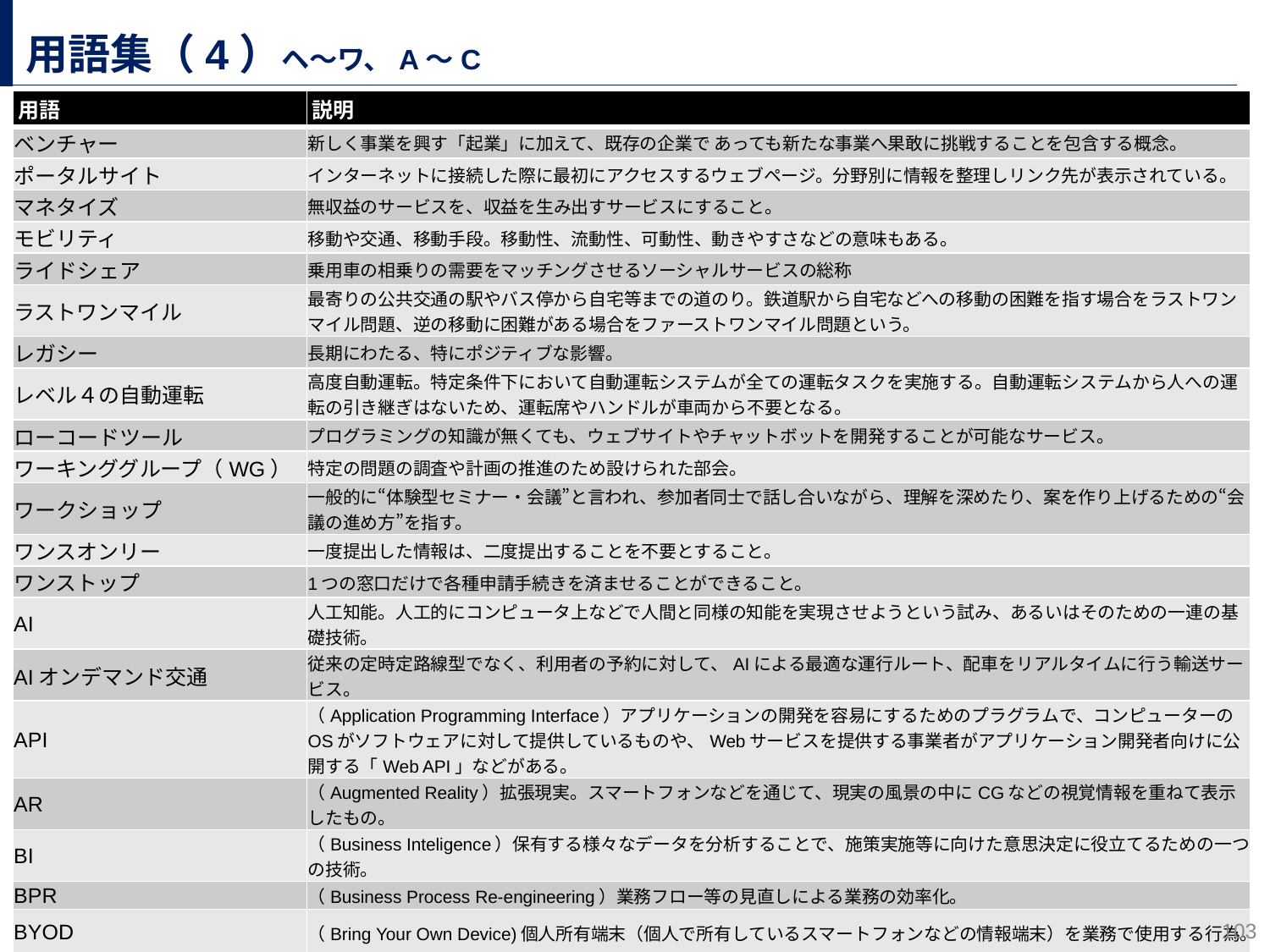

# 用語集（4）ヘ～ワ、A～C
| 用語 | 説明 |
| --- | --- |
| ベンチャー | 新しく事業を興す「起業」に加えて、既存の企業で あっても新たな事業へ果敢に挑戦することを包含する概念。 |
| ポータルサイト | インターネットに接続した際に最初にアクセスするウェブページ。分野別に情報を整理しリンク先が表示されている。 |
| マネタイズ | 無収益のサービスを、収益を生み出すサービスにすること。 |
| モビリティ | 移動や交通、移動手段。移動性、流動性、可動性、動きやすさなどの意味もある。 |
| ライドシェア | 乗用車の相乗りの需要をマッチングさせるソーシャルサービスの総称 |
| ラストワンマイル | 最寄りの公共交通の駅やバス停から自宅等までの道のり。鉄道駅から自宅などへの移動の困難を指す場合をラストワンマイル問題、逆の移動に困難がある場合をファーストワンマイル問題という。 |
| レガシー | 長期にわたる、特にポジティブな影響。 |
| レベル４の自動運転 | 高度自動運転。特定条件下において自動運転システムが全ての運転タスクを実施する。自動運転システムから人への運転の引き継ぎはないため、運転席やハンドルが車両から不要となる。 |
| ローコードツール | プログラミングの知識が無くても、ウェブサイトやチャットボットを開発することが可能なサービス。 |
| ワーキンググループ（WG） | 特定の問題の調査や計画の推進のため設けられた部会。 |
| ワークショップ | ⼀般的に“体験型セミナー・会議”と言われ、参加者同士で話し合いながら、理解を深めたり、案を作り上げるための“会議の進め⽅”を指す。 |
| ワンスオンリー | 一度提出した情報は、二度提出することを不要とすること。 |
| ワンストップ | 1つの窓口だけで各種申請手続きを済ませることができること。 |
| AI | 人工知能。人工的にコンピュータ上などで人間と同様の知能を実現させようという試み、あるいはそのための一連の基礎技術。 |
| AIオンデマンド交通 | 従来の定時定路線型でなく、利用者の予約に対して、AIによる最適な運行ルート、配車をリアルタイムに行う輸送サービス。 |
| API | （Application Programming Interface）アプリケーションの開発を容易にするためのプラグラムで、コンピューターのOSがソフトウェアに対して提供しているものや、Webサービスを提供する事業者がアプリケーション開発者向けに公開する「Web API」などがある。 |
| AR | （Augmented Reality）拡張現実。スマートフォンなどを通じて、現実の風景の中にCGなどの視覚情報を重ねて表示したもの。 |
| BI | （Business Inteligence）保有する様々なデータを分析することで、施策実施等に向けた意思決定に役立てるための一つの技術。 |
| BPR | （Business Process Re-engineering）業務フロー等の見直しによる業務の効率化。 |
| BYOD | （Bring Your Own Device)個人所有端末（個人で所有しているスマートフォンなどの情報端末）を業務で使用する行為。 |
| COCOA | （COVID-19 Contact Confirming Application）新型コロナウイルス感染症の拡大防止に資するよう、厚生労働省が開発した新型コロナウイルス接触確認アプリ。 |
103